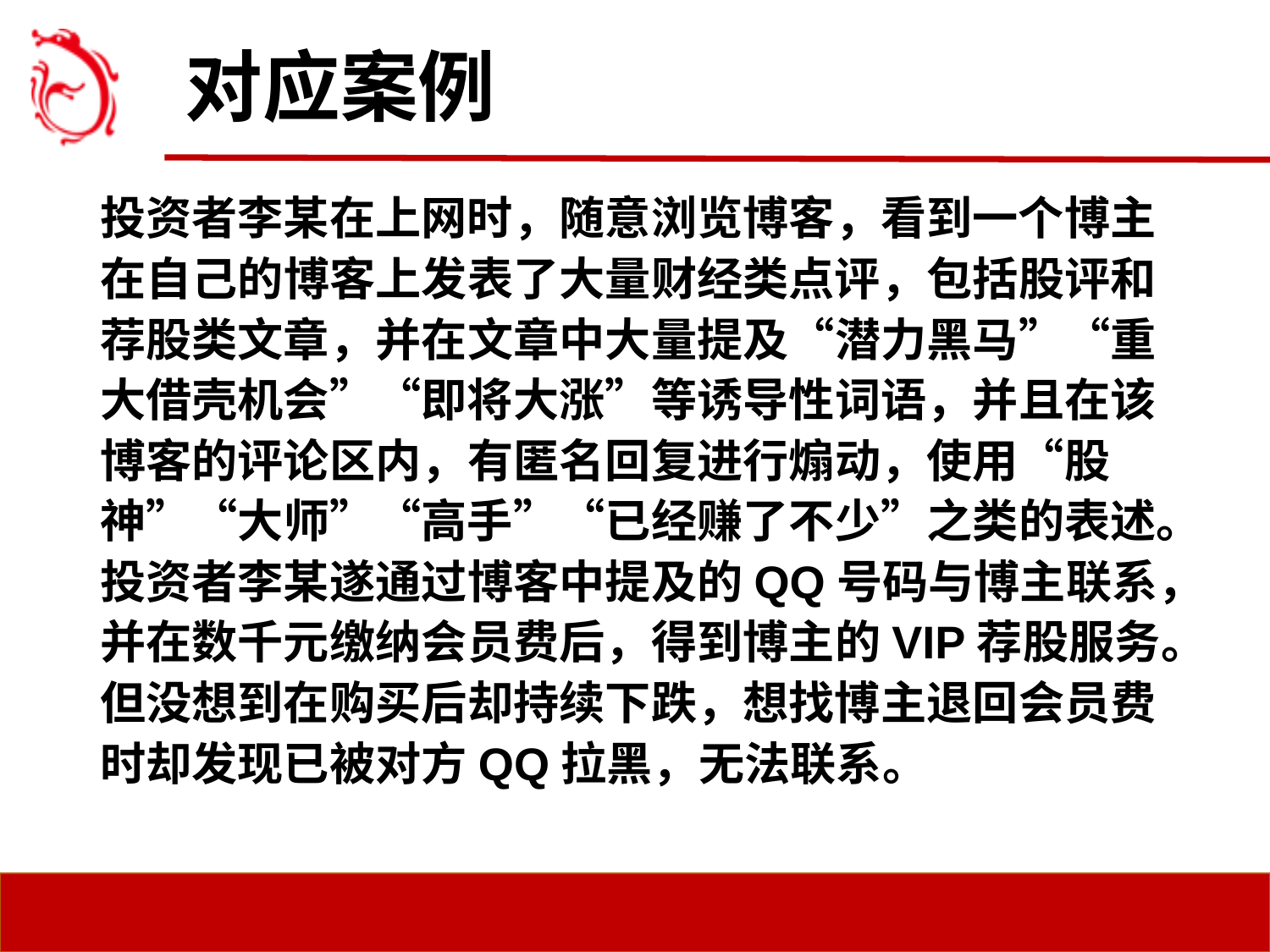

# 对应案例
投资者李某在上网时，随意浏览博客，看到一个博主在自己的博客上发表了大量财经类点评，包括股评和荐股类文章，并在文章中大量提及“潜力黑马”“重大借壳机会”“即将大涨”等诱导性词语，并且在该博客的评论区内，有匿名回复进行煽动，使用“股神”“大师”“高手”“已经赚了不少”之类的表述。投资者李某遂通过博客中提及的QQ号码与博主联系，并在数千元缴纳会员费后，得到博主的VIP荐股服务。但没想到在购买后却持续下跌，想找博主退回会员费时却发现已被对方QQ拉黑，无法联系。